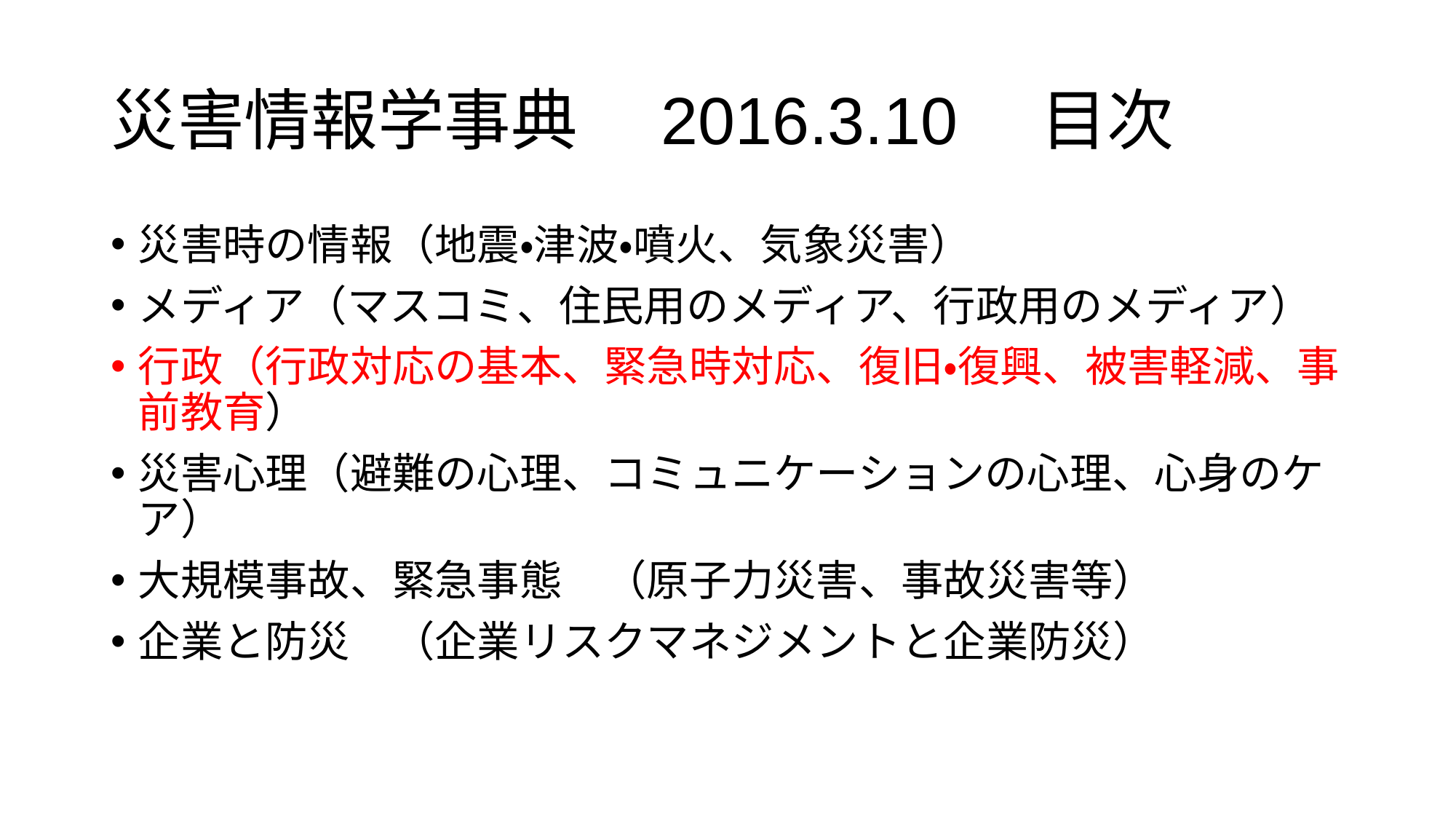

# 災害情報学事典　2016.3.10　目次
災害時の情報（地震・津波・噴火、気象災害）
メディア（マスコミ、住民用のメディア、行政用のメディア）
行政（行政対応の基本、緊急時対応、復旧・復興、被害軽減、事前教育）
災害心理（避難の心理、コミュニケーションの心理、心身のケア）
大規模事故、緊急事態　（原子力災害、事故災害等）
企業と防災　（企業リスクマネジメントと企業防災）